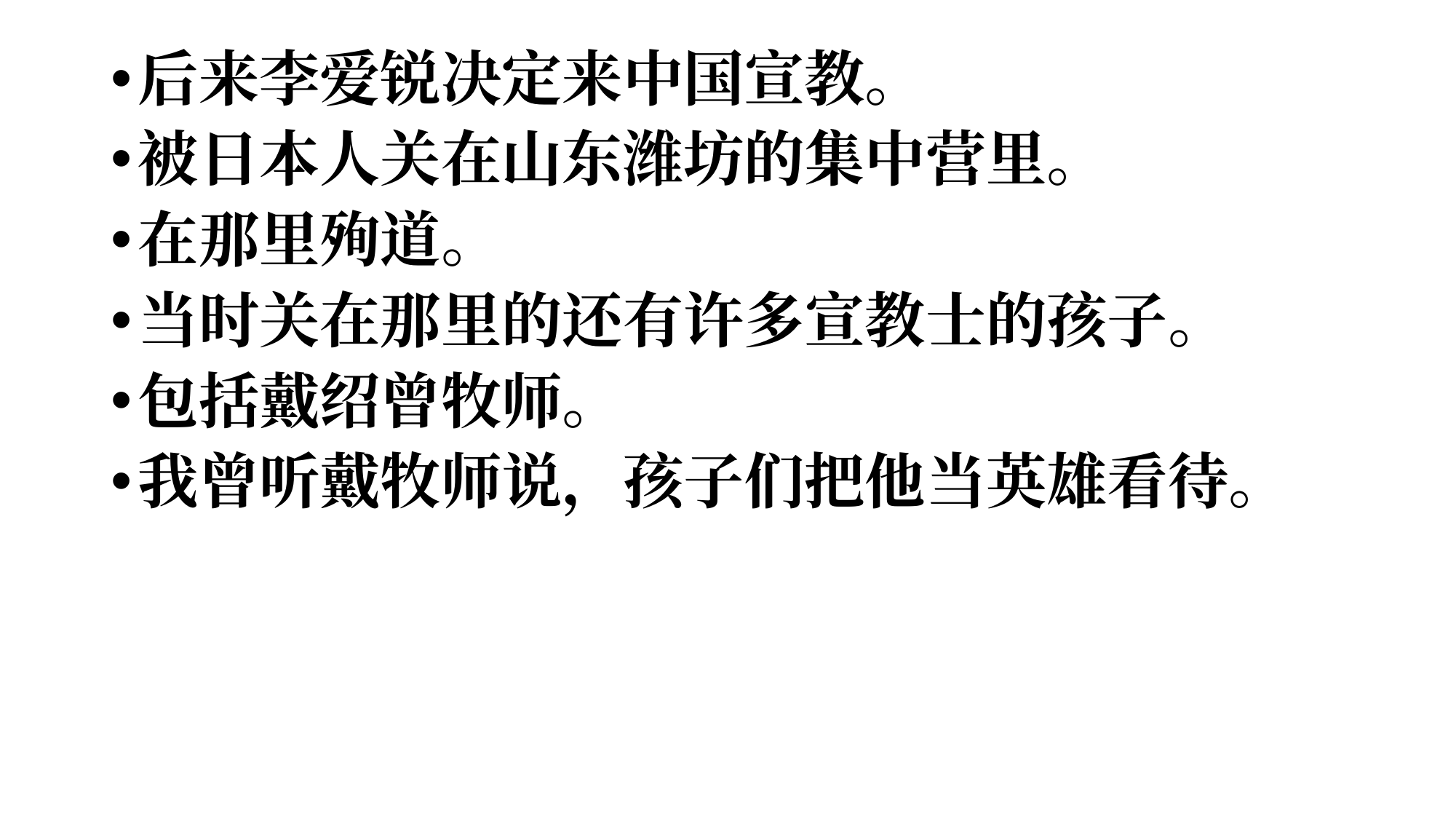

后来李爱锐决定来中国宣教。
被日本人关在山东潍坊的集中营里。
在那里殉道。
当时关在那里的还有许多宣教士的孩子。
包括戴绍曾牧师。
我曾听戴牧师说，孩子们把他当英雄看待。